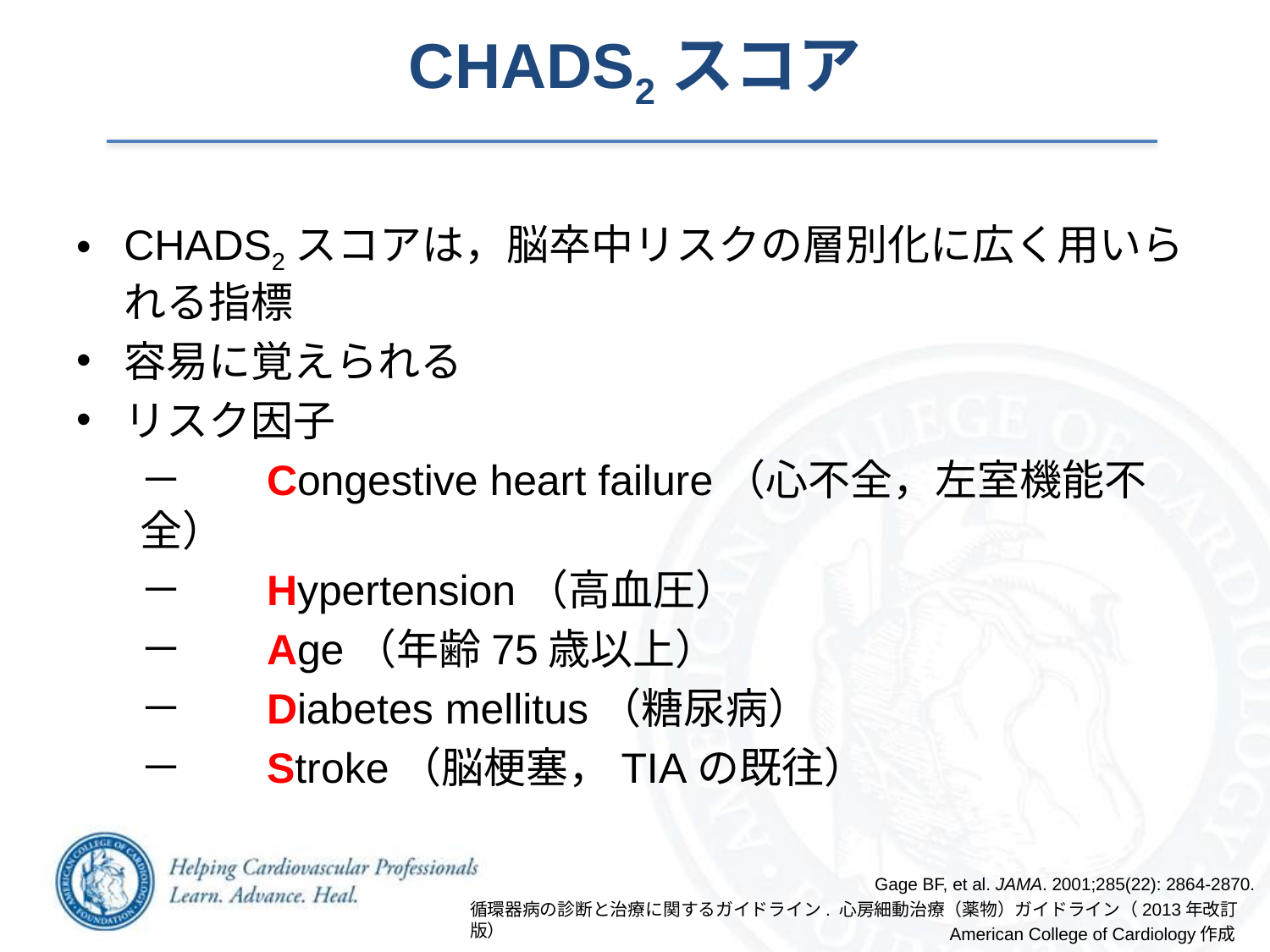

# CHADS2スコア
CHADS2スコアは，脳卒中リスクの層別化に広く用いられる指標
容易に覚えられる
リスク因子
－ 	Congestive heart failure（心不全，左室機能不全）
－ 	Hypertension（高血圧）
－ 	Age（年齢75歳以上）
－ 	Diabetes mellitus（糖尿病）
－ 	Stroke（脳梗塞，TIAの既往）
Gage BF, et al. JAMA. 2001;285(22): 2864-2870.
循環器病の診断と治療に関するガイドライン. 心房細動治療（薬物）ガイドライン（2013年改訂版）
American College of Cardiology作成